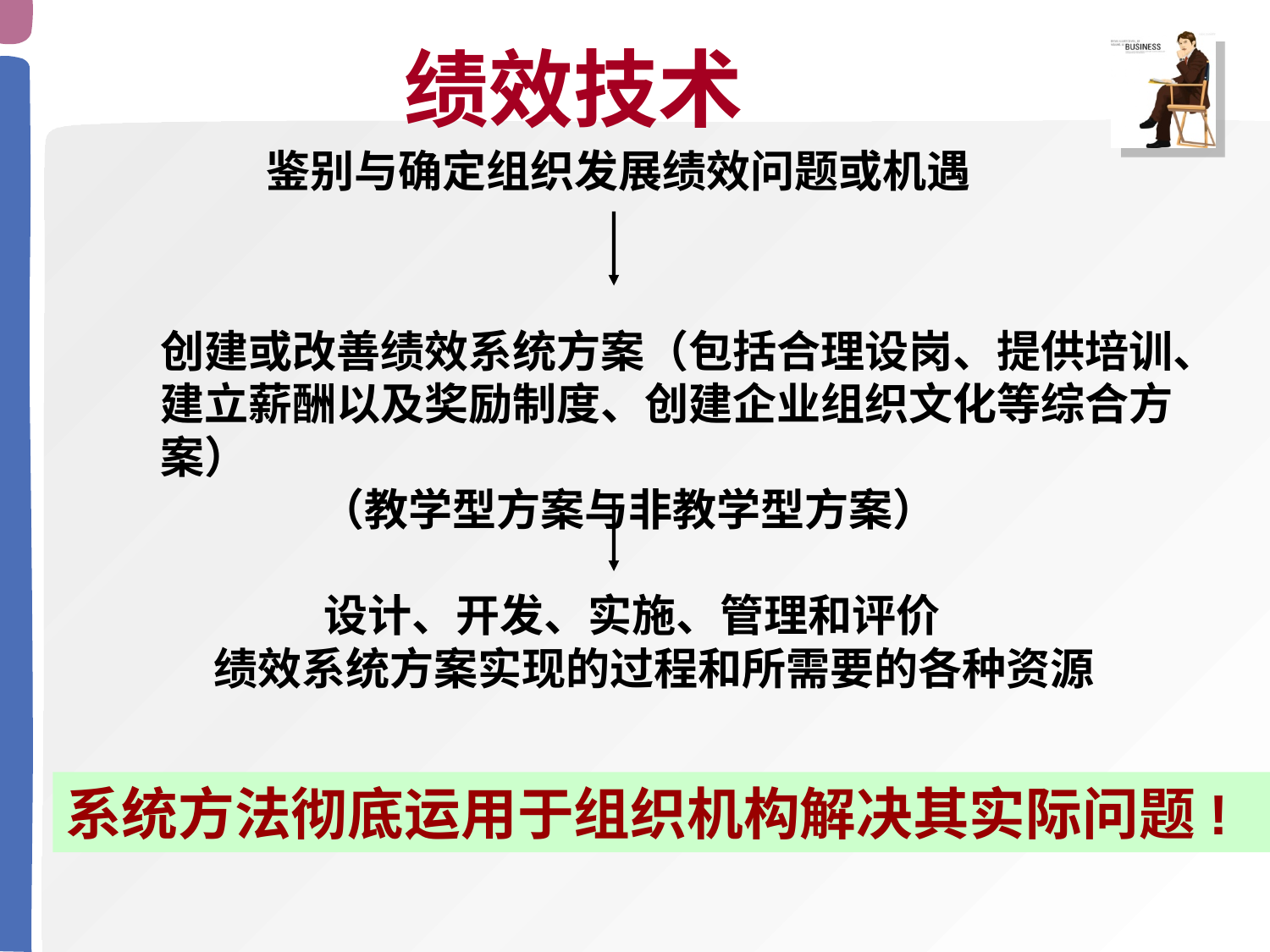

绩效技术
鉴别与确定组织发展绩效问题或机遇

创建或改善绩效系统方案（包括合理设岗、提供培训、建立薪酬以及奖励制度、创建企业组织文化等综合方案）
               （教学型方案与非教学型方案）

          设计、开发、实施、管理和评价
绩效系统方案实现的过程和所需要的各种资源
系统方法彻底运用于组织机构解决其实际问题!